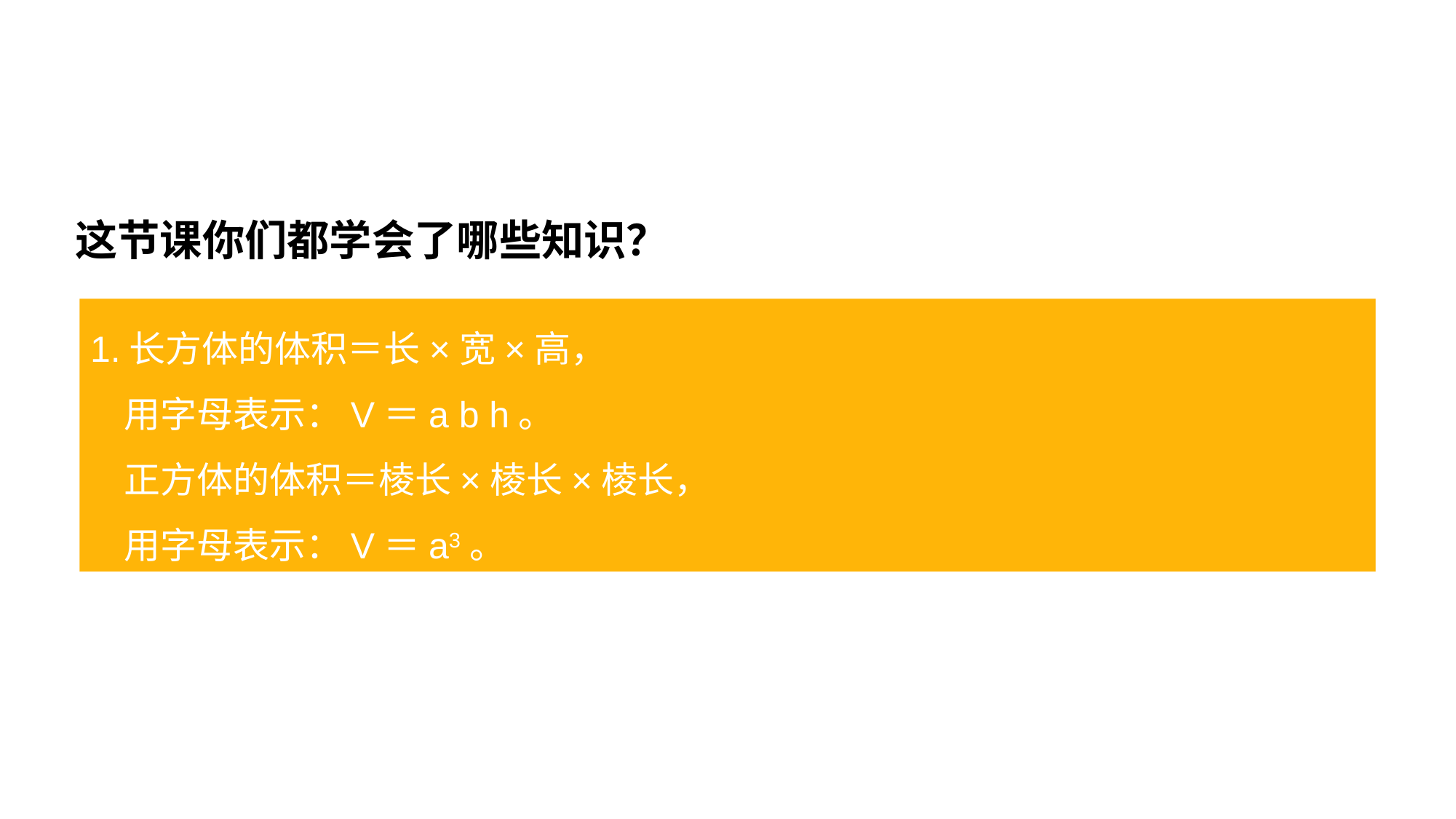

这节课你们都学会了哪些知识？
1.长方体的体积＝长×宽×高，
   用字母表示：V＝a b h。
   正方体的体积＝棱长×棱长×棱长，
   用字母表示：V＝a3。